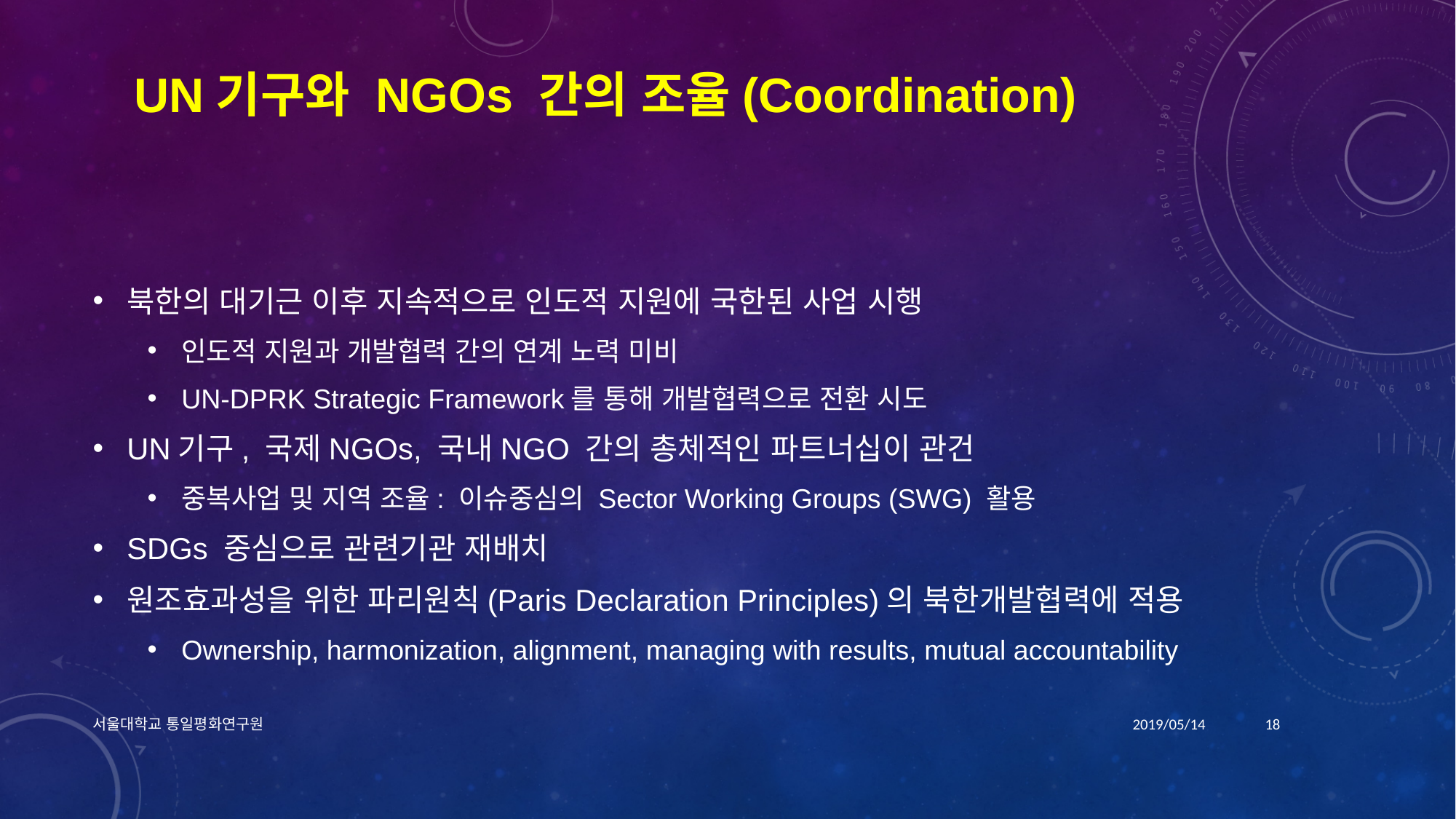

# UN기구와 NGOs 간의 조율(Coordination)
북한의 대기근 이후 지속적으로 인도적 지원에 국한된 사업 시행
인도적 지원과 개발협력 간의 연계 노력 미비
UN-DPRK Strategic Framework를 통해 개발협력으로 전환 시도
UN기구, 국제NGOs, 국내NGO 간의 총체적인 파트너십이 관건
중복사업 및 지역 조율: 이슈중심의 Sector Working Groups (SWG) 활용
SDGs 중심으로 관련기관 재배치
원조효과성을 위한 파리원칙(Paris Declaration Principles)의 북한개발협력에 적용
Ownership, harmonization, alignment, managing with results, mutual accountability
서울대학교 통일평화연구원
2019/05/14
18